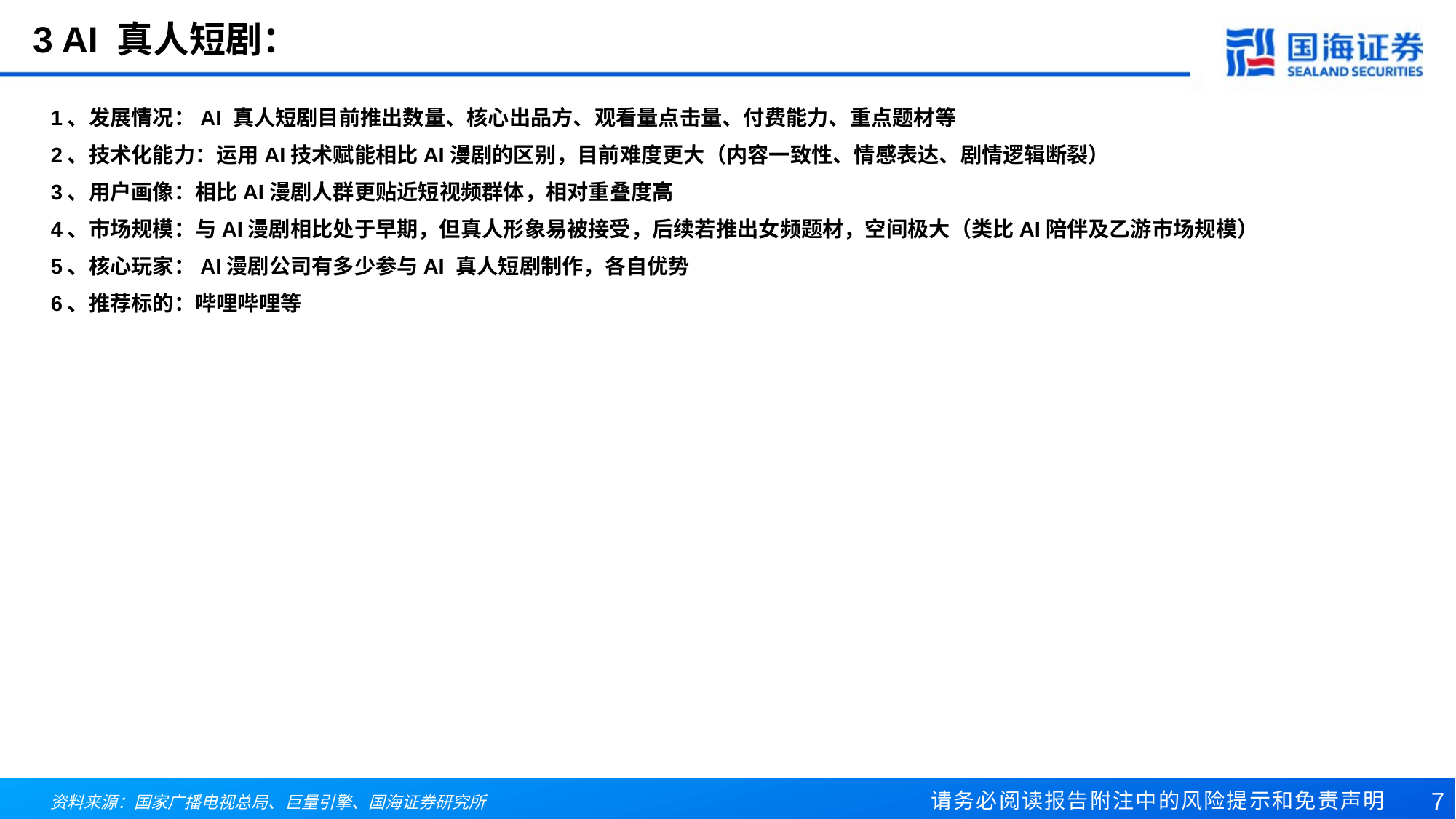

# 3 AI 真人短剧：
1、发展情况：AI 真人短剧目前推出数量、核心出品方、观看量点击量、付费能力、重点题材等
2、技术化能力：运用AI技术赋能相比AI漫剧的区别，目前难度更大（内容一致性、情感表达、剧情逻辑断裂）
3、用户画像：相比AI漫剧人群更贴近短视频群体，相对重叠度高
4、市场规模：与AI漫剧相比处于早期，但真人形象易被接受，后续若推出女频题材，空间极大（类比AI陪伴及乙游市场规模）
5、核心玩家：AI漫剧公司有多少参与AI 真人短剧制作，各自优势
6、推荐标的：哔哩哔哩等
资料来源：国家广播电视总局、巨量引擎、国海证券研究所